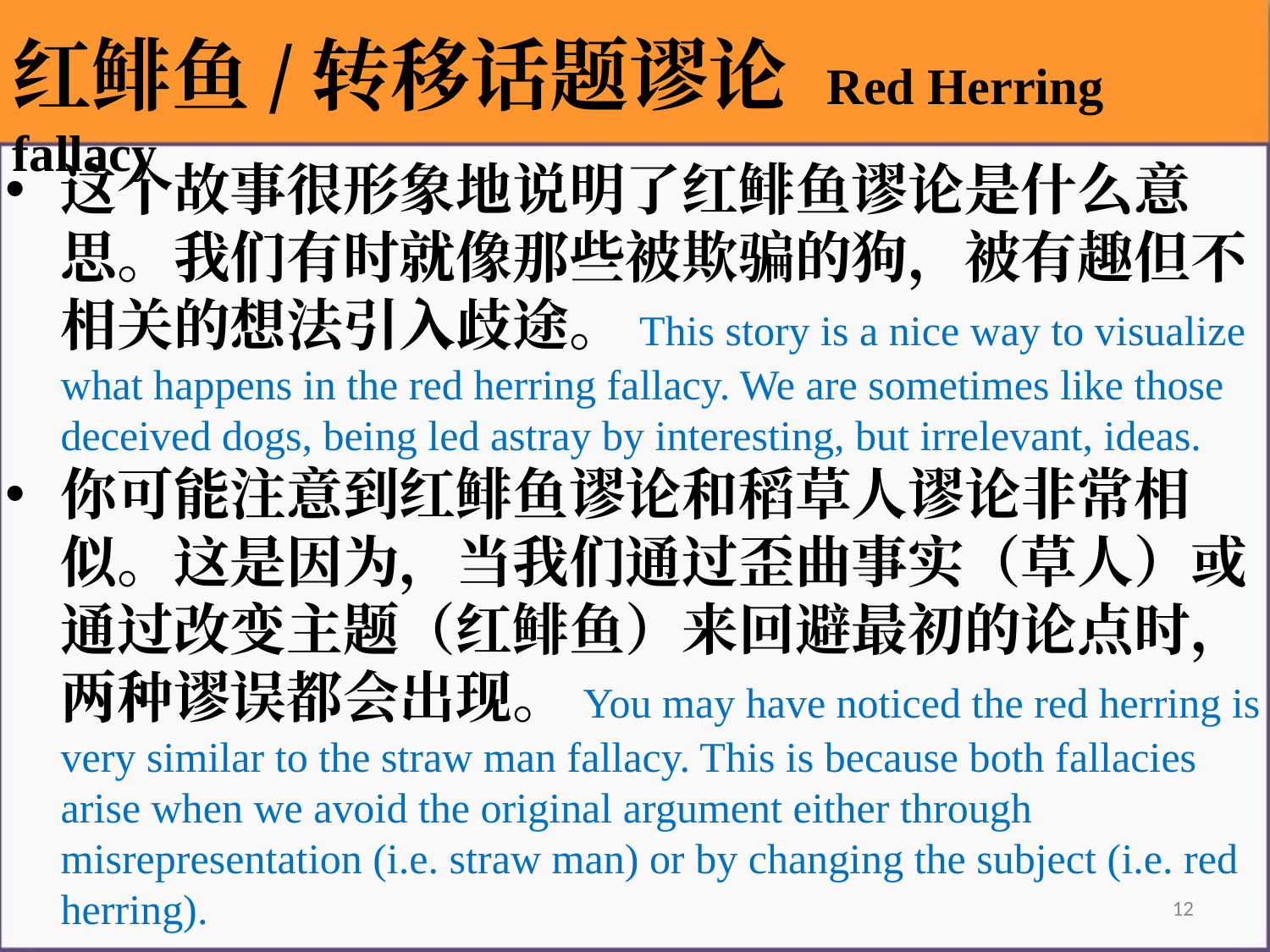

红鲱鱼/转移话题谬论 Red Herring fallacy

这个故事很形象地说明了红鲱鱼谬论是什么意思。我们有时就像那些被欺骗的狗，被有趣但不相关的想法引入歧途。This story is a nice way to visualize what happens in the red herring fallacy. We are sometimes like those deceived dogs, being led astray by interesting, but irrelevant, ideas.
你可能注意到红鲱鱼谬论和稻草人谬论非常相似。这是因为，当我们通过歪曲事实（草人）或通过改变主题（红鲱鱼）来回避最初的论点时，两种谬误都会出现。You may have noticed the red herring is very similar to the straw man fallacy. This is because both fallacies arise when we avoid the original argument either through misrepresentation (i.e. straw man) or by changing the subject (i.e. red herring).

12